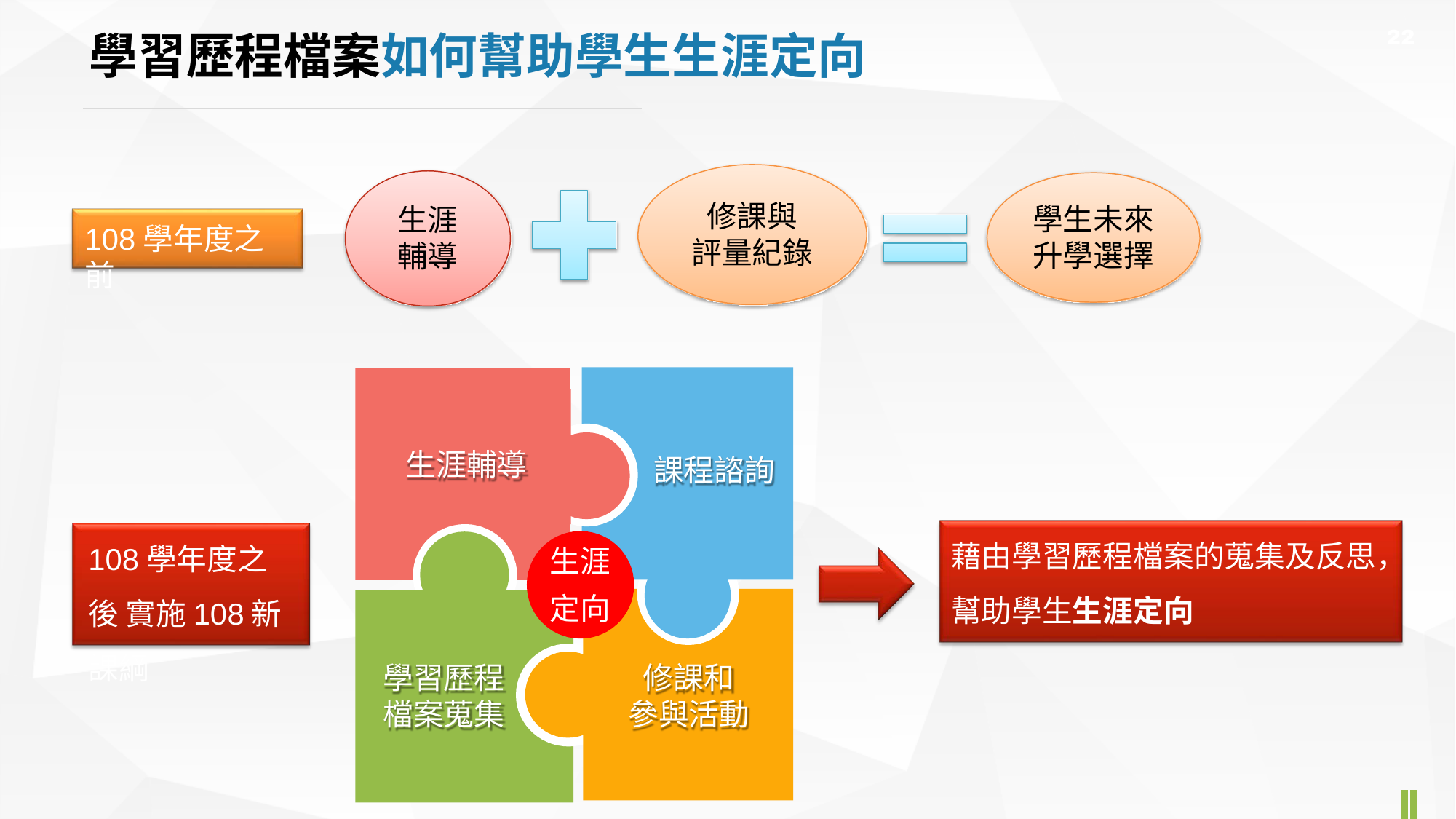

22
# 學習歷程檔案如何幫助學生生涯定向

修課與 評量紀錄
學生未來 升學選擇
生涯 輔導

108學年度之前

生涯輔導
課程諮詢
藉由學習歷程檔案的蒐集及反思， 幫助學生生涯定向

108學年度之後 實施108新課綱

生涯

定向

學習歷程 檔案蒐集
修課和 參與活動